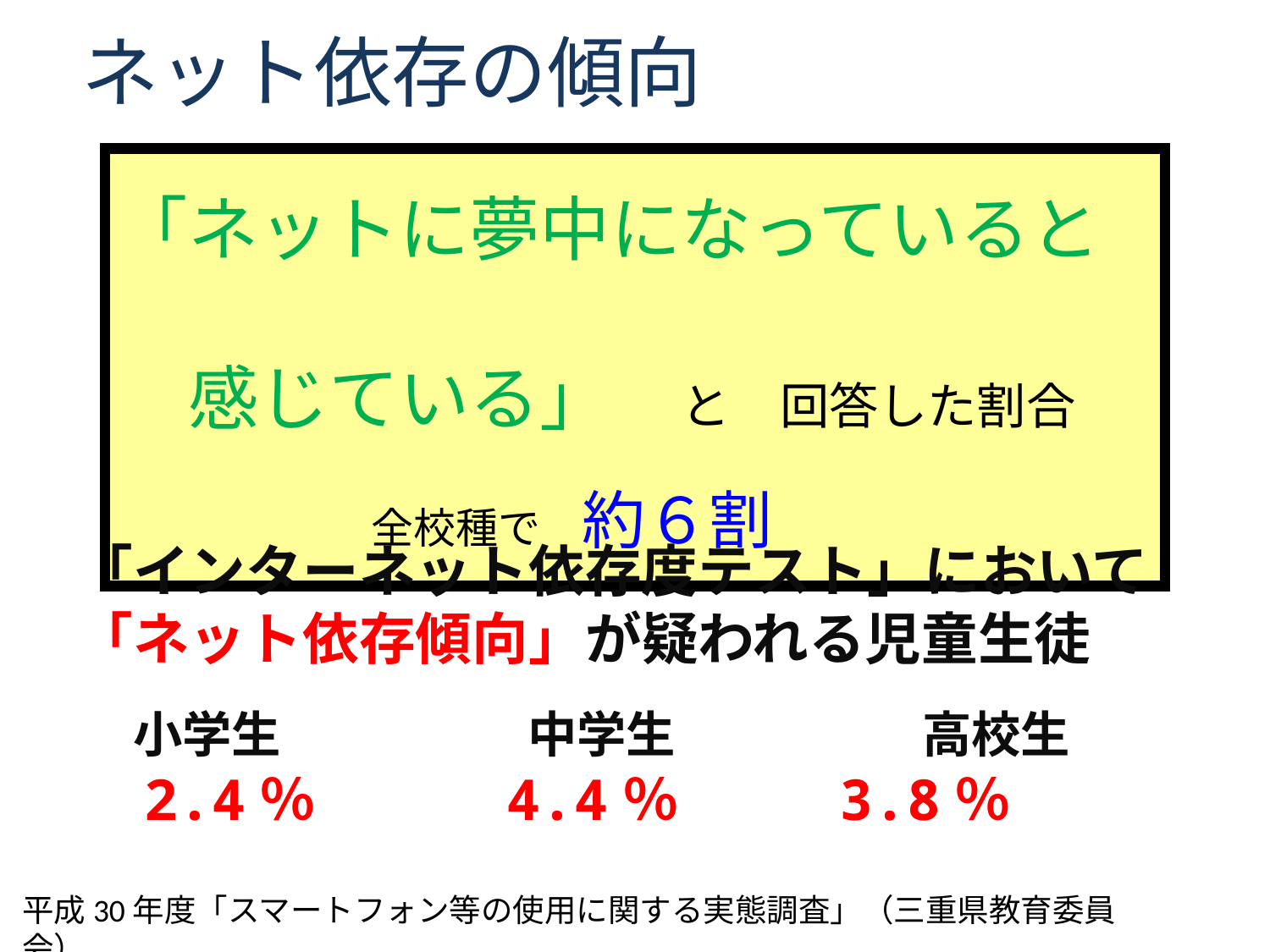

ネット依存の傾向

「ネットに夢中になっていると
　感じている」　と　回答した割合

　　		全校種で　 約６割

「インターネット依存度テスト」において「ネット依存傾向」が疑われる児童生徒

　小学生　　　　　中学生　　　　　高校生
  2.4％　　     4.4％　       3.8％

平成30年度「スマートフォン等の使用に関する実態調査」（三重県教育委員会）